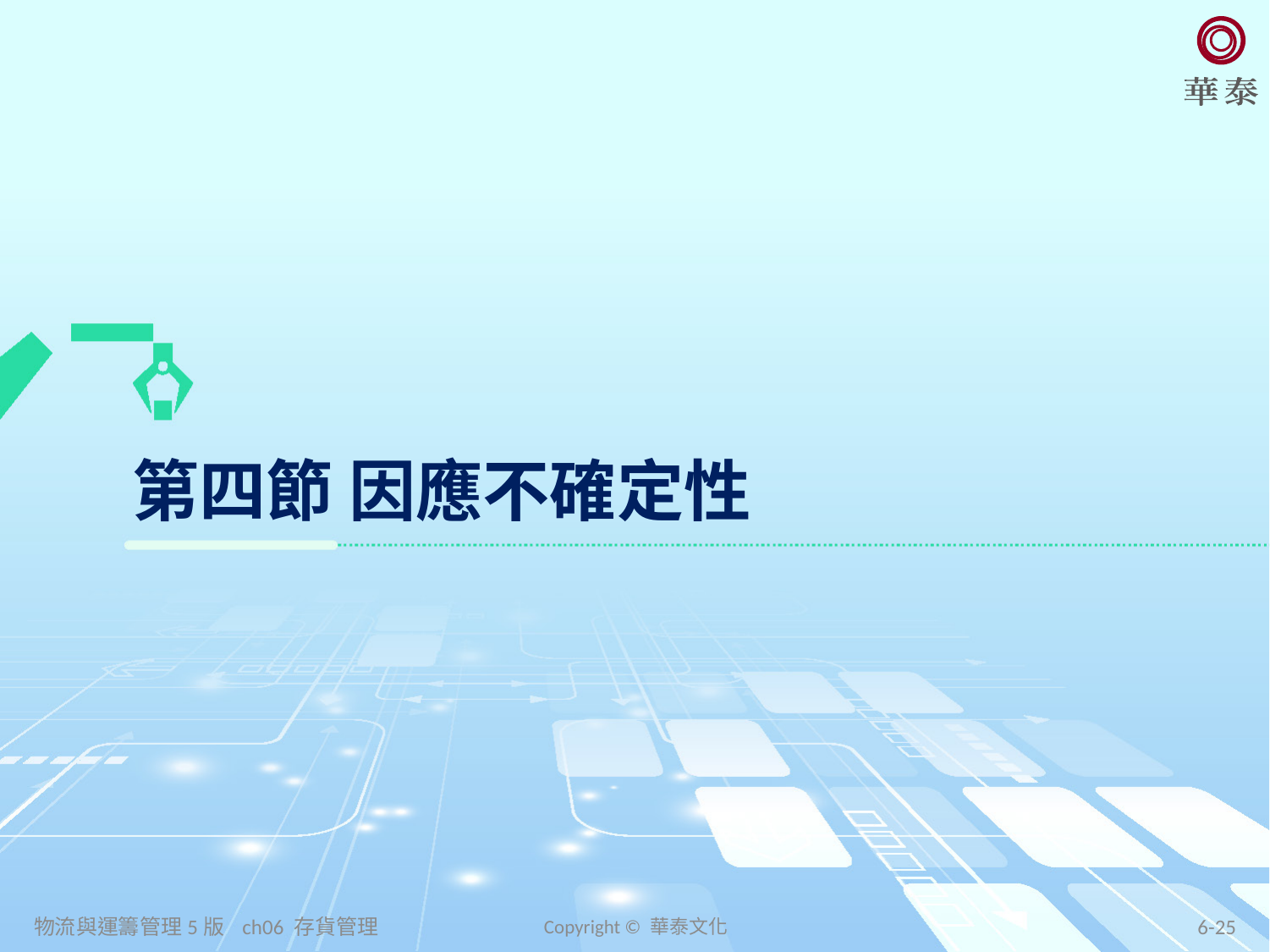

# 第四節 因應不確定性
物流與運籌管理5版  ch06 存貨管理
Copyright © 華泰文化
6-25